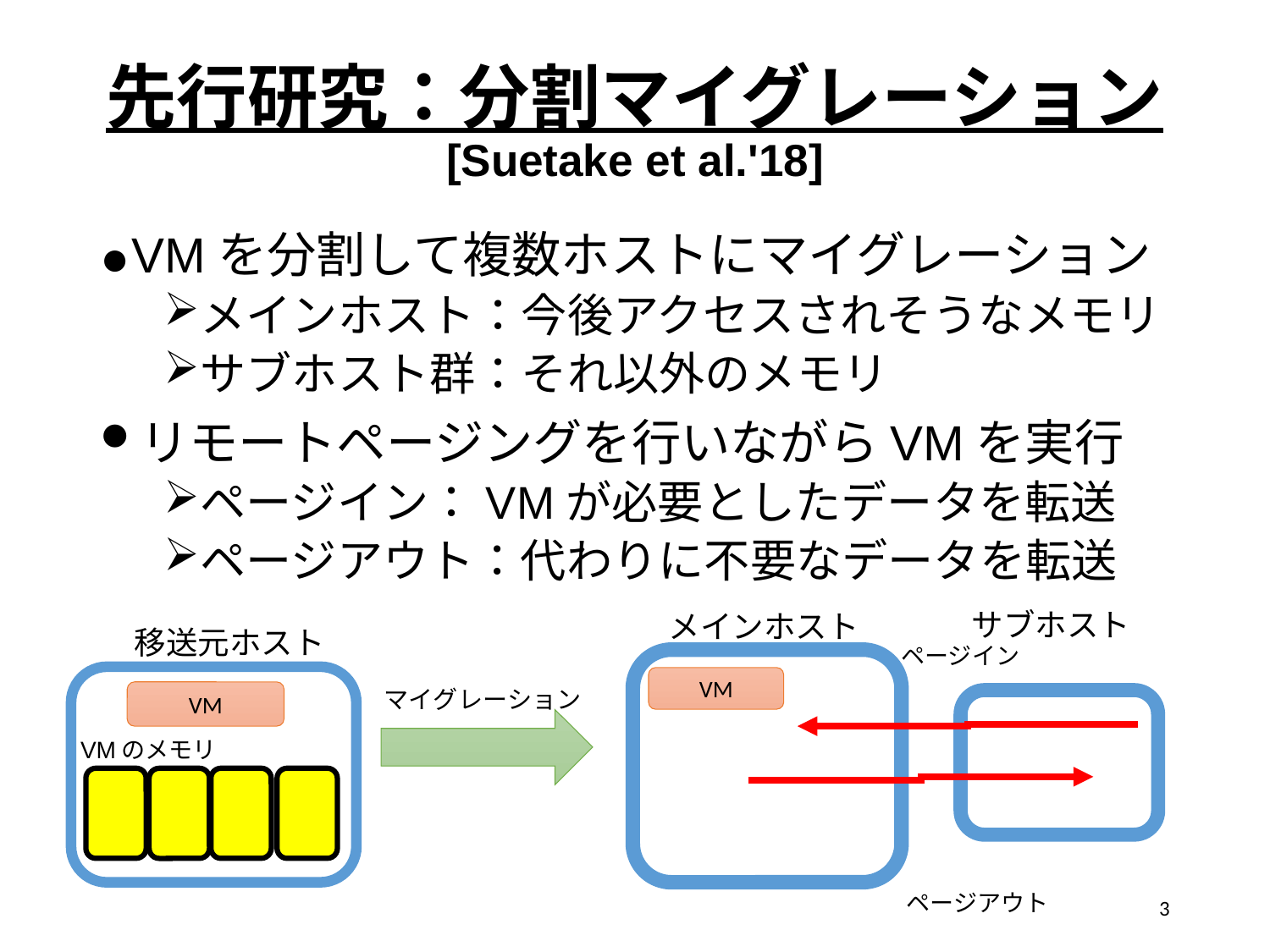

# 先行研究：分割マイグレーション [Suetake et al.'18]
VMを分割して複数ホストにマイグレーション
メインホスト：今後アクセスされそうなメモリ
サブホスト群：それ以外のメモリ
リモートページングを行いながらVMを実行
ページイン：VMが必要としたデータを転送
ページアウト：代わりに不要なデータを転送
サブホスト

メインホスト

移送元ホスト
ページイン

VM
マイグレーション

VM
VMのメモリ

ページアウト
3